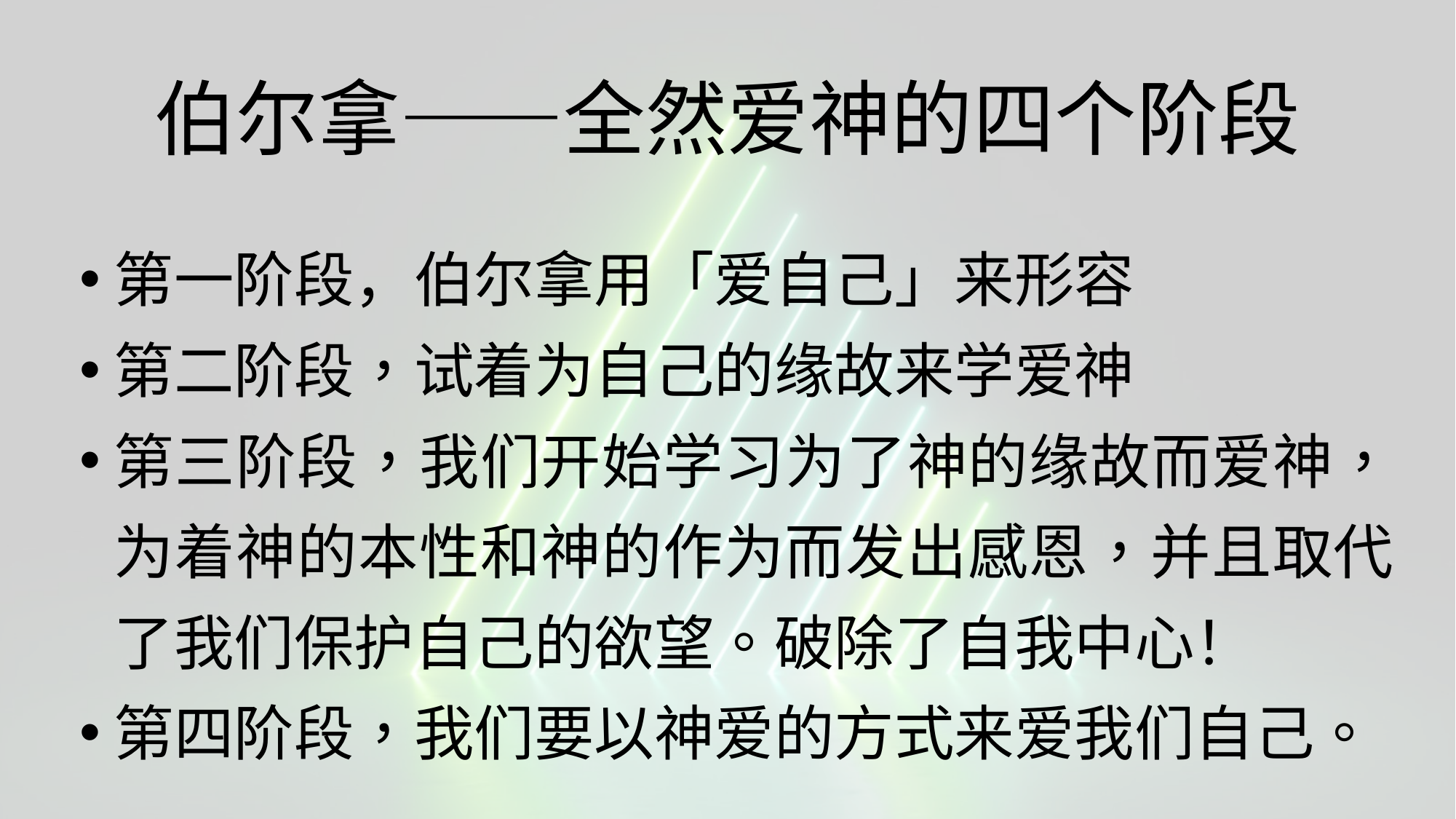

# 伯尔拿——全然爱神的四个阶段
第一阶段，伯尔拿用「爱自己」来形容
第二阶段，试着为自己的缘故来学爱神
第三阶段，我们开始学习为了神的缘故而爱神，为着神的本性和神的作为而发出感恩，并且取代了我们保护自己的欲望。破除了自我中心！
第四阶段，我们要以神爱的方式来爱我们自己。